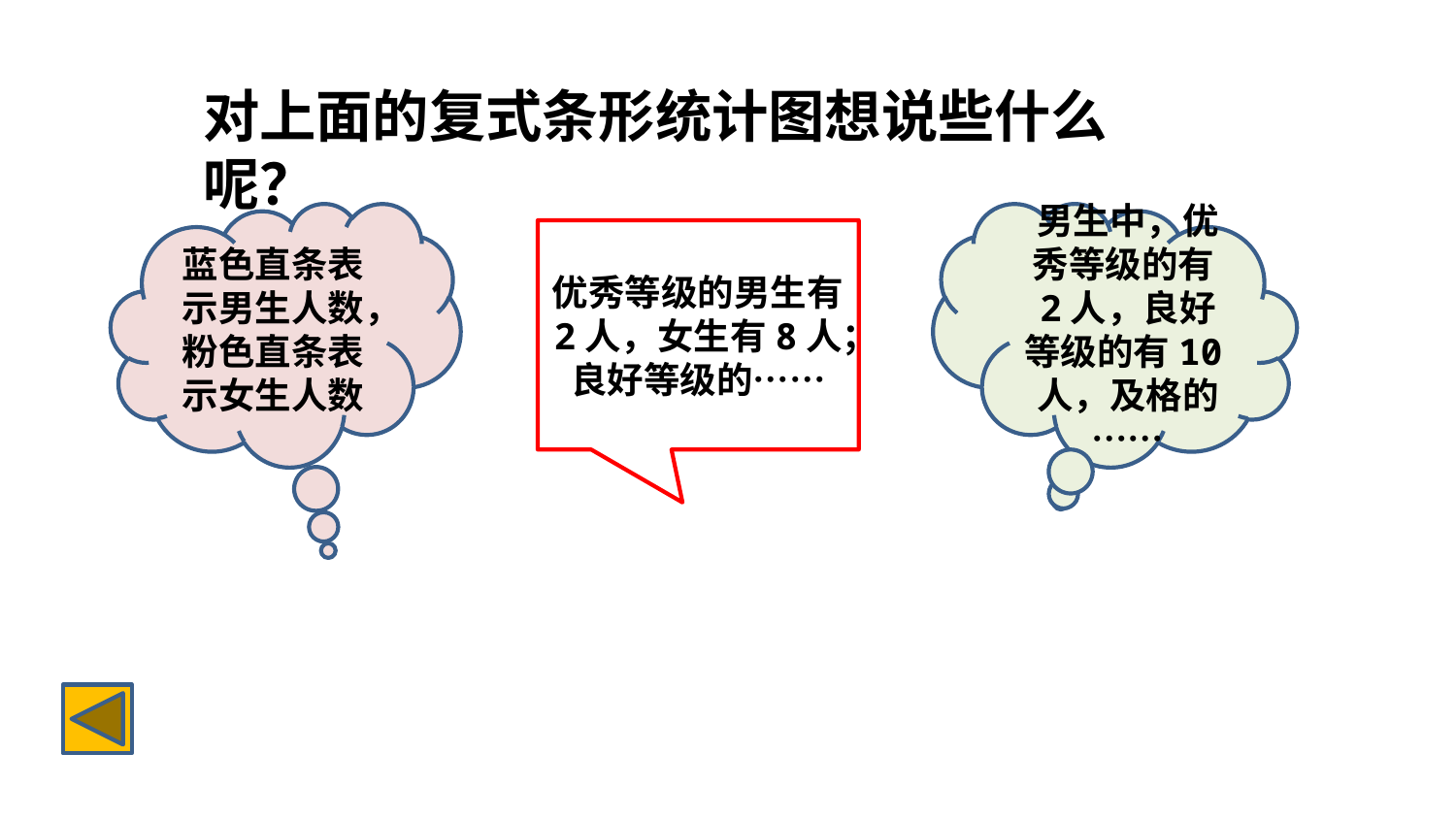

对上面的复式条形统计图想说些什么呢？
蓝色直条表示男生人数，粉色直条表示女生人数
男生中，优秀等级的有2人，良好等级的有10人，及格的……
优秀等级的男生有2人，女生有8人；良好等级的……